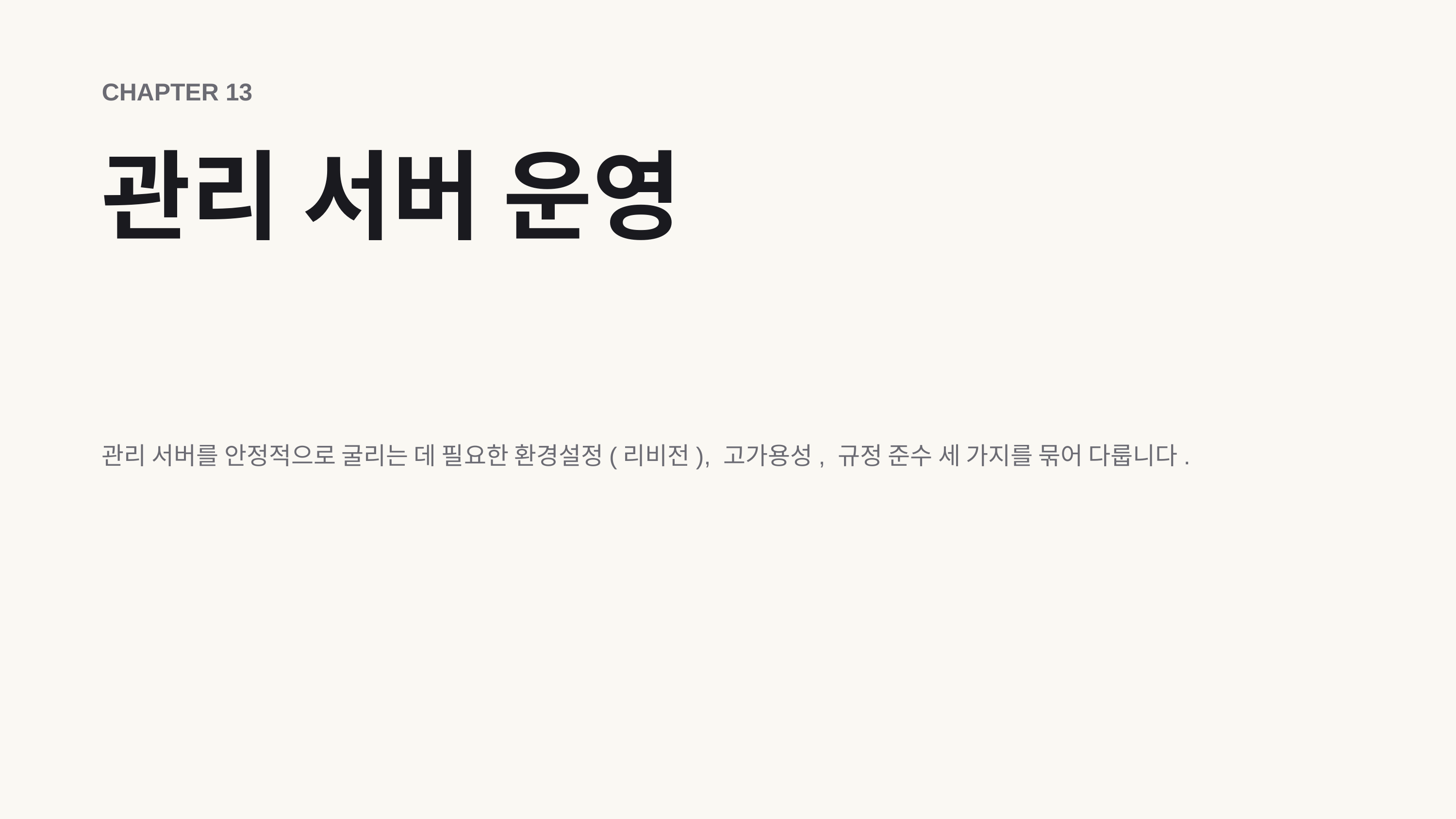

CHAPTER 13
관리 서버 운영
관리 서버를 안정적으로 굴리는 데 필요한 환경설정(리비전), 고가용성, 규정 준수 세 가지를 묶어 다룹니다.